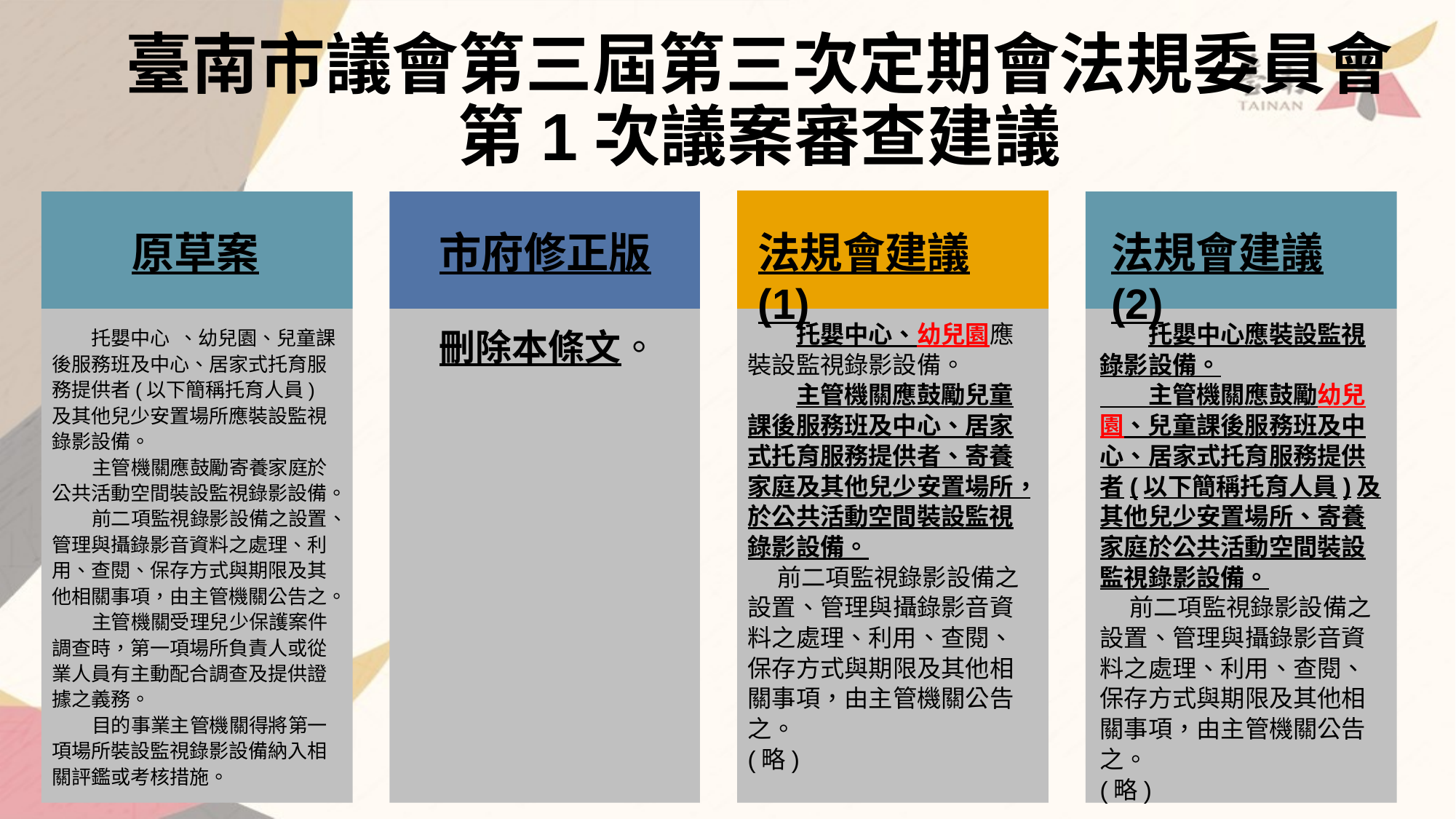

# 臺南市議會第三屆第三次定期會法規委員會第1次議案審查建議

原草案
市府修正版
法規會建議(1)
法規會建議(2)
　　托嬰中心、幼兒園應裝設監視錄影設備。
　　主管機關應鼓勵兒童課後服務班及中心、居家式托育服務提供者、寄養家庭及其他兒少安置場所，於公共活動空間裝設監視錄影設備。
　 前二項監視錄影設備之設置、管理與攝錄影音資料之處理、利用、查閱、保存方式與期限及其他相關事項，由主管機關公告之。
(略)
　　托嬰中心應裝設監視錄影設備。
　　主管機關應鼓勵幼兒園、兒童課後服務班及中心、居家式托育服務提供者(以下簡稱托育人員)及其他兒少安置場所、寄養家庭於公共活動空間裝設監視錄影設備。
　 前二項監視錄影設備之設置、管理與攝錄影音資料之處理、利用、查閱、保存方式與期限及其他相關事項，由主管機關公告之。
(略)
　　托嬰中心  、幼兒園、兒童課後服務班及中心、居家式托育服務提供者(以下簡稱托育人員)及其他兒少安置場所應裝設監視錄影設備。
        主管機關應鼓勵寄養家庭於公共活動空間裝設監視錄影設備。
        前二項監視錄影設備之設置、管理與攝錄影音資料之處理、利用、查閱、保存方式與期限及其他相關事項，由主管機關公告之。
        主管機關受理兒少保護案件調查時，第一項場所負責人或從業人員有主動配合調查及提供證據之義務。
        目的事業主管機關得將第一項場所裝設監視錄影設備納入相關評鑑或考核措施。

刪除本條文。
8